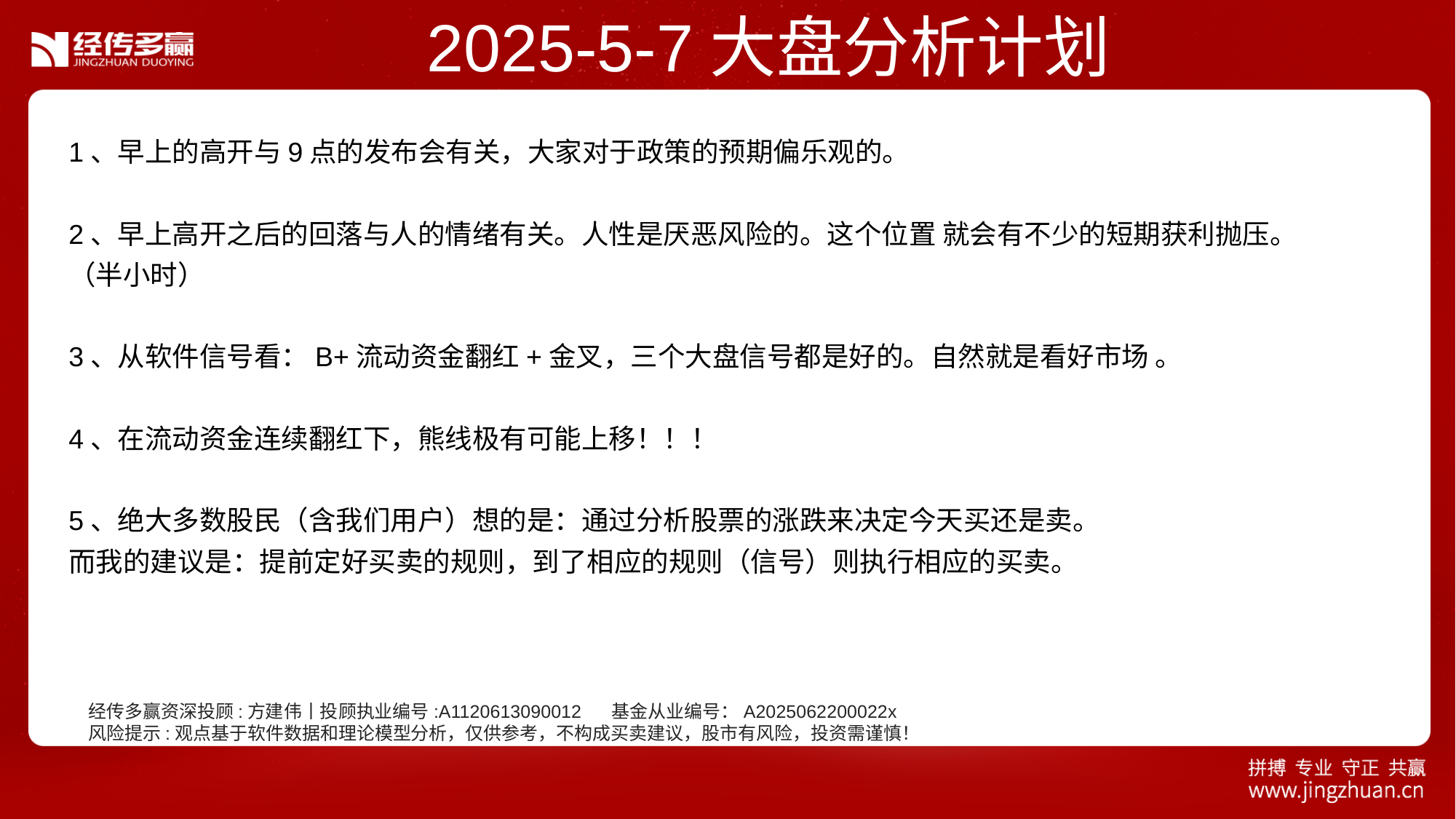

2025-5-7大盘分析计划
1、早上的高开与9点的发布会有关，大家对于政策的预期偏乐观的。

2、早上高开之后的回落与人的情绪有关。人性是厌恶风险的。这个位置 就会有不少的短期获利抛压。
（半小时）

3、从软件信号看：B+流动资金翻红+金叉，三个大盘信号都是好的。自然就是看好市场 。

4、在流动资金连续翻红下，熊线极有可能上移！！！

5、绝大多数股民（含我们用户）想的是：通过分析股票的涨跌来决定今天买还是卖。
而我的建议是：提前定好买卖的规则，到了相应的规则（信号）则执行相应的买卖。